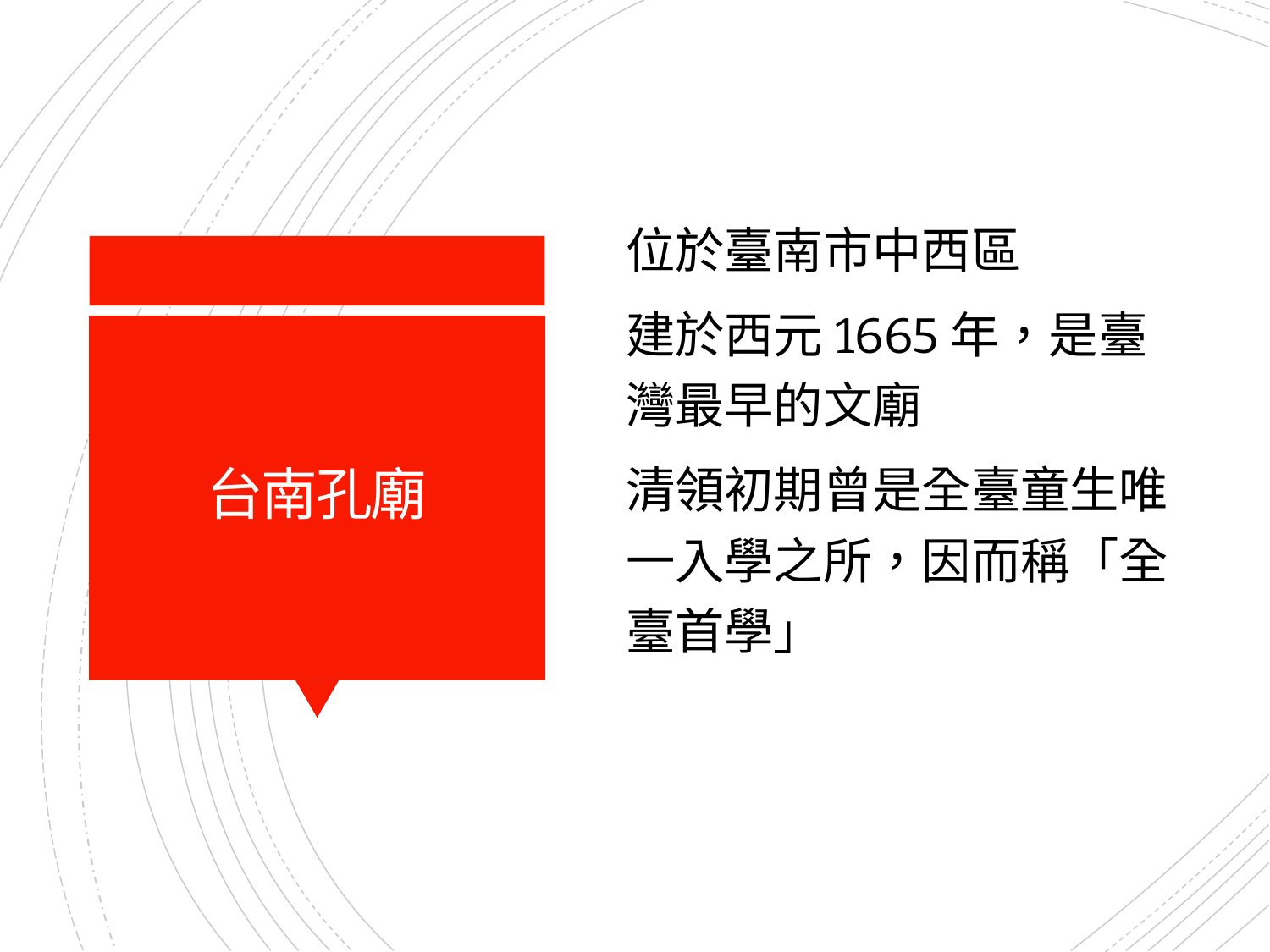

位於臺南市中西區
建於西元1665年，是臺灣最早的文廟
清領初期曾是全臺童生唯一入學之所，因而稱「全臺首學」

# 台南孔廟